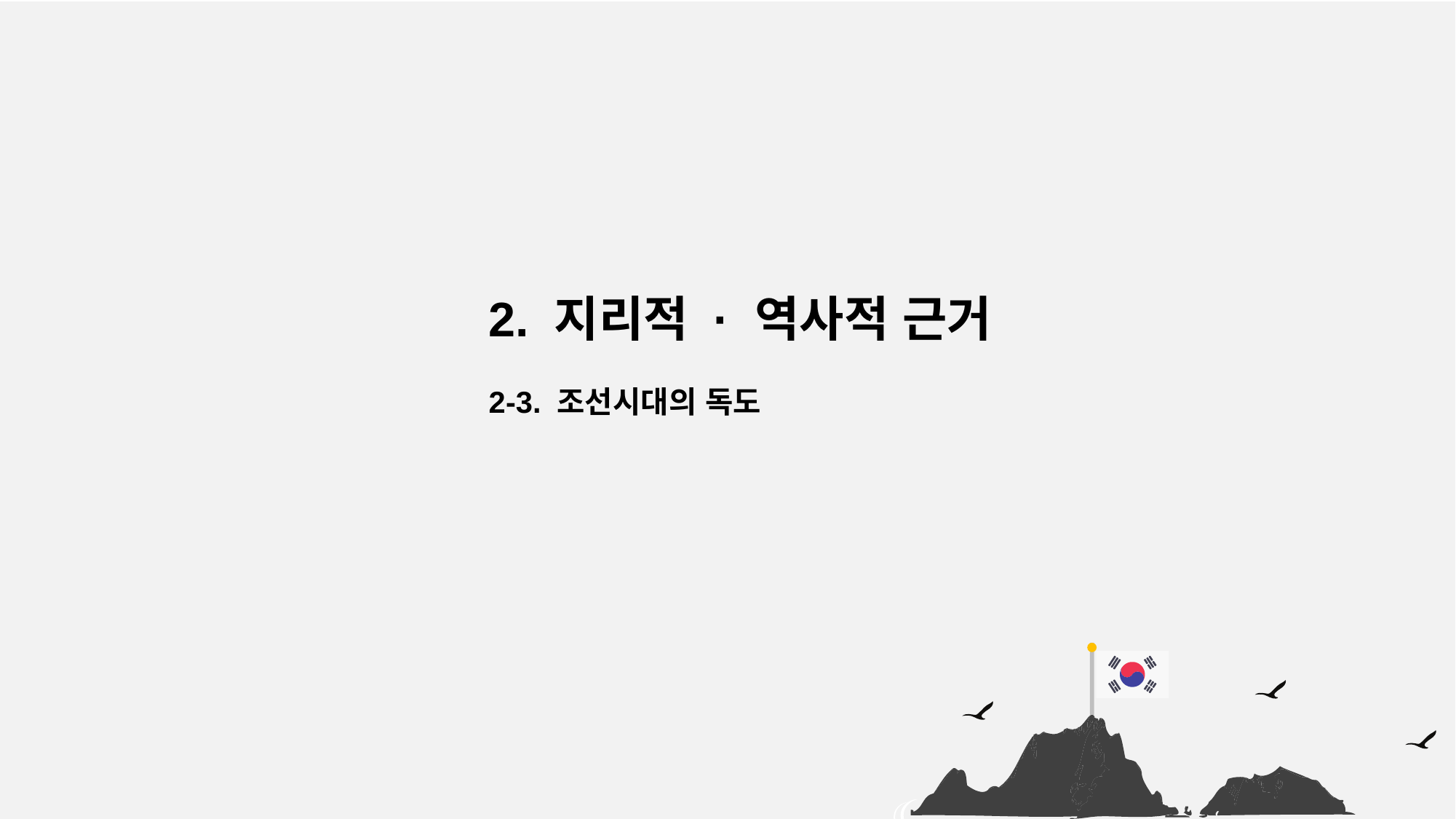

2. 지리적 · 역사적 근거

2-3. 조선시대의 독도